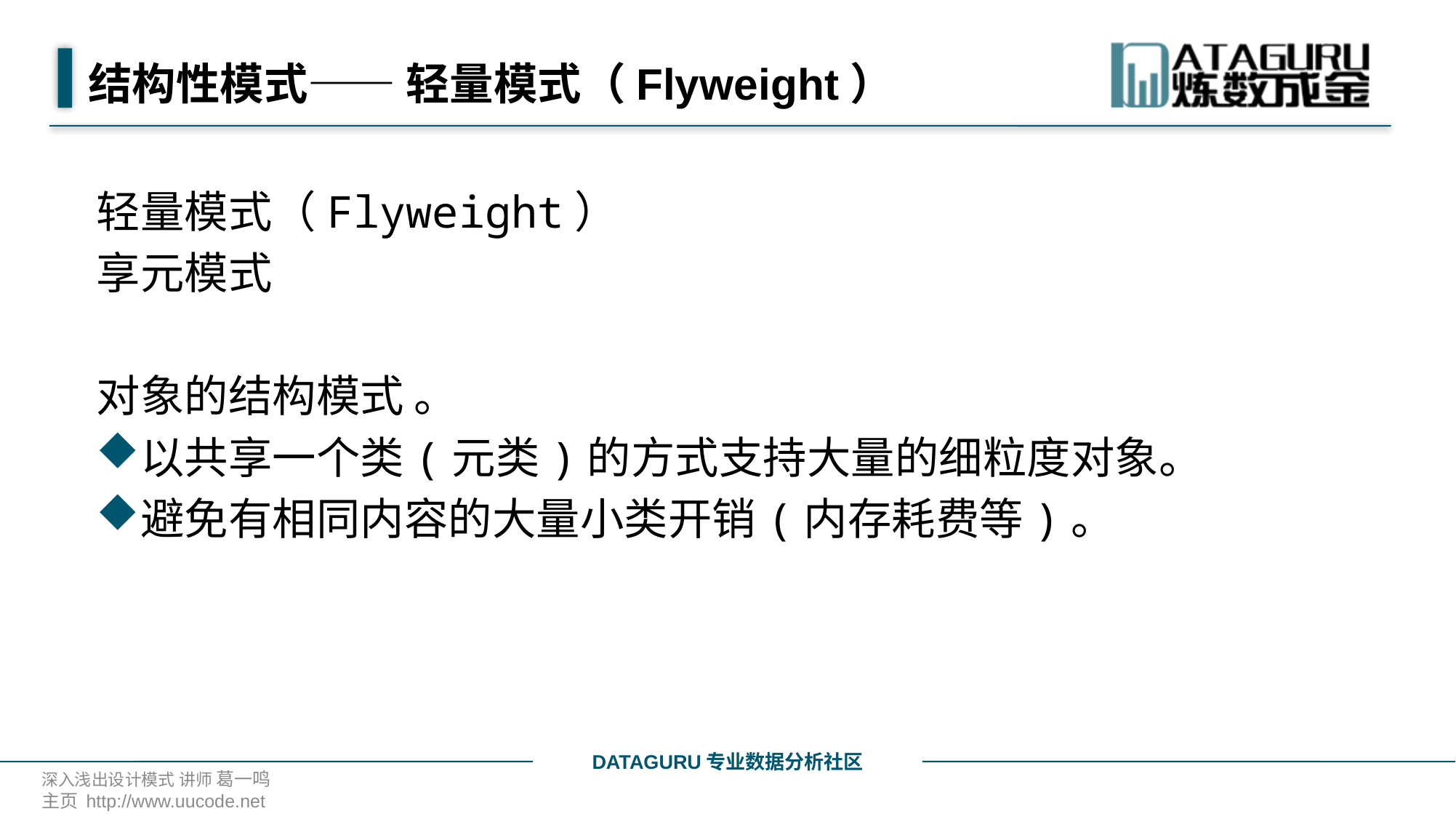

# 结构性模式—— 轻量模式（Flyweight）
轻量模式（Flyweight）
享元模式

对象的结构模式 。
以共享一个类(元类)的方式支持大量的细粒度对象。
避免有相同内容的大量小类开销(内存耗费等)。